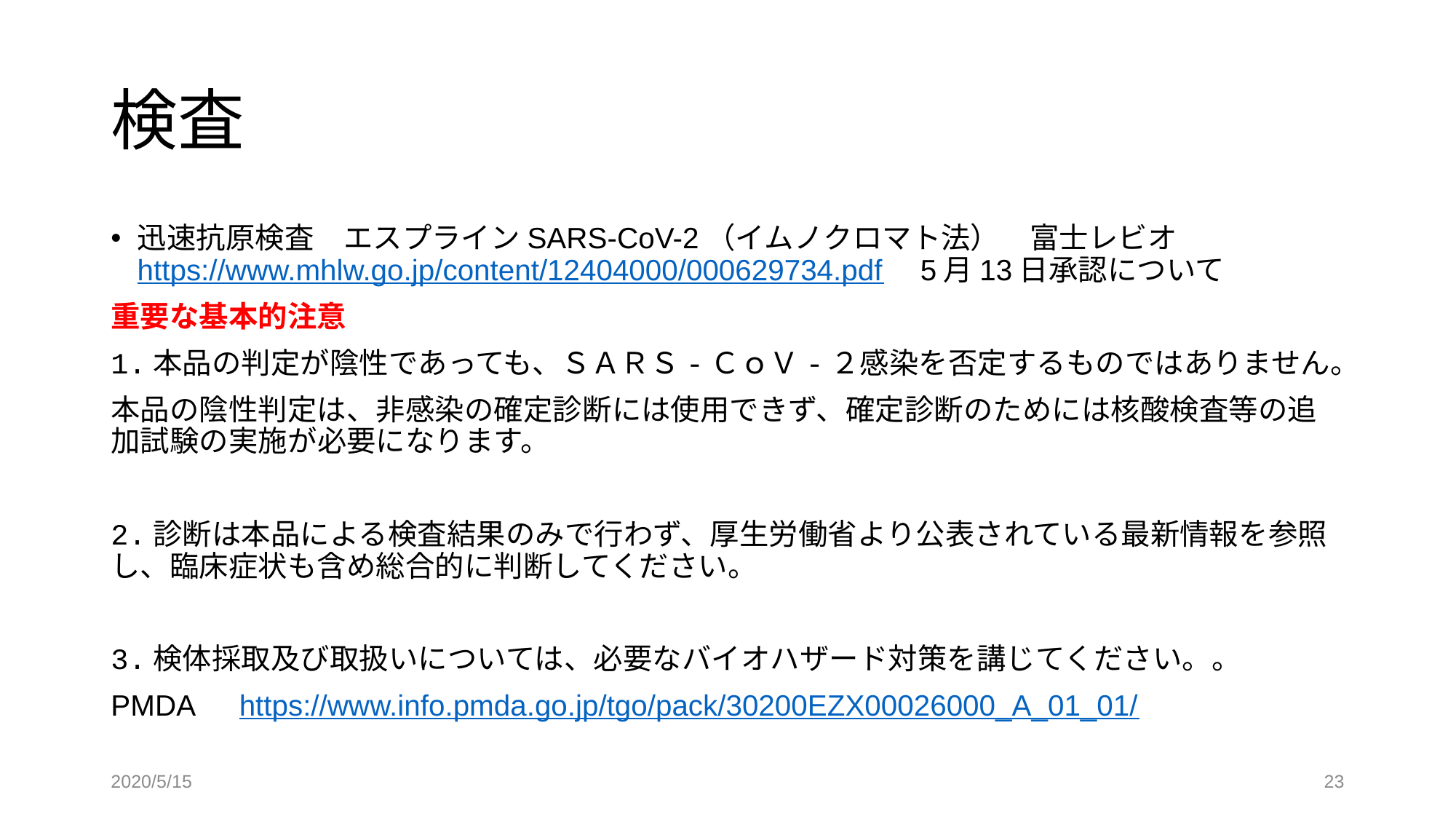

# 検査
迅速抗原検査　エスプラインSARS-CoV-2（イムノクロマト法）　富士レビオ
https://www.mhlw.go.jp/content/12404000/000629734.pdf　5月13日承認について
重要な基本的注意
1.本品の判定が陰性であっても、ＳＡＲＳ-ＣｏＶ-２感染を否定するものではありません。
本品の陰性判定は、非感染の確定診断には使用できず、確定診断のためには核酸検査等の追加試験の実施が必要になります。

2.診断は本品による検査結果のみで行わず、厚生労働省より公表されている最新情報を参照し、臨床症状も含め総合的に判断してください。

3.検体採取及び取扱いについては、必要なバイオハザード対策を講じてください。。
PMDA　https://www.info.pmda.go.jp/tgo/pack/30200EZX00026000_A_01_01/
2020/5/15
23